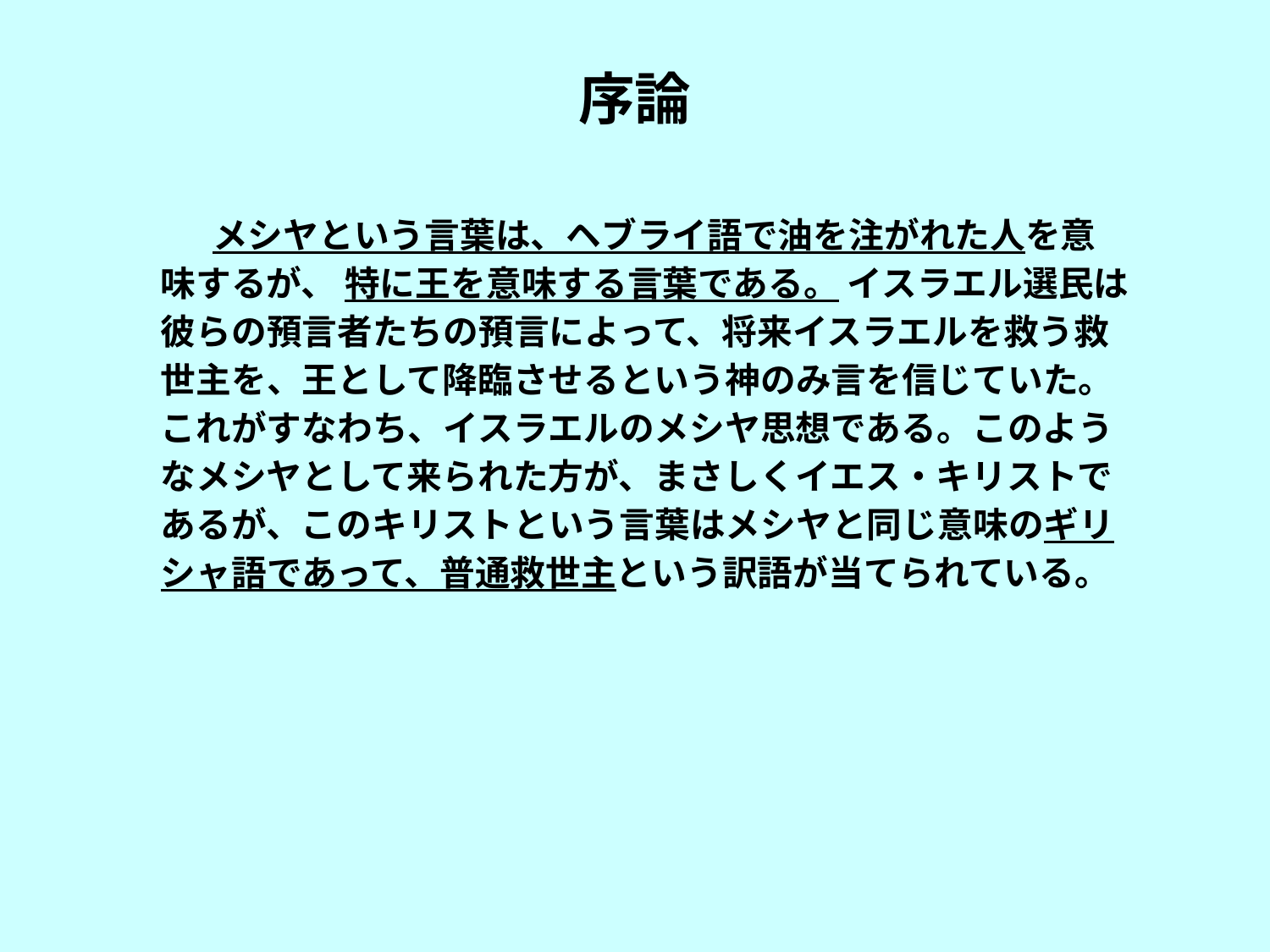

序論
 　メシヤという言葉は、ヘブライ語で油を注がれた人を意味するが、 特に王を意味する言葉である。 イスラエル選民は彼らの預言者たちの預言によって、将来イスラエルを救う救世主を、王として降臨させるという神のみ言を信じていた。これがすなわち、イスラエルのメシヤ思想である。このようなメシヤとして来られた方が、まさしくイエス・キリストであるが、このキリストという言葉はメシヤと同じ意味のギリシャ語であって、普通救世主という訳語が当てられている。